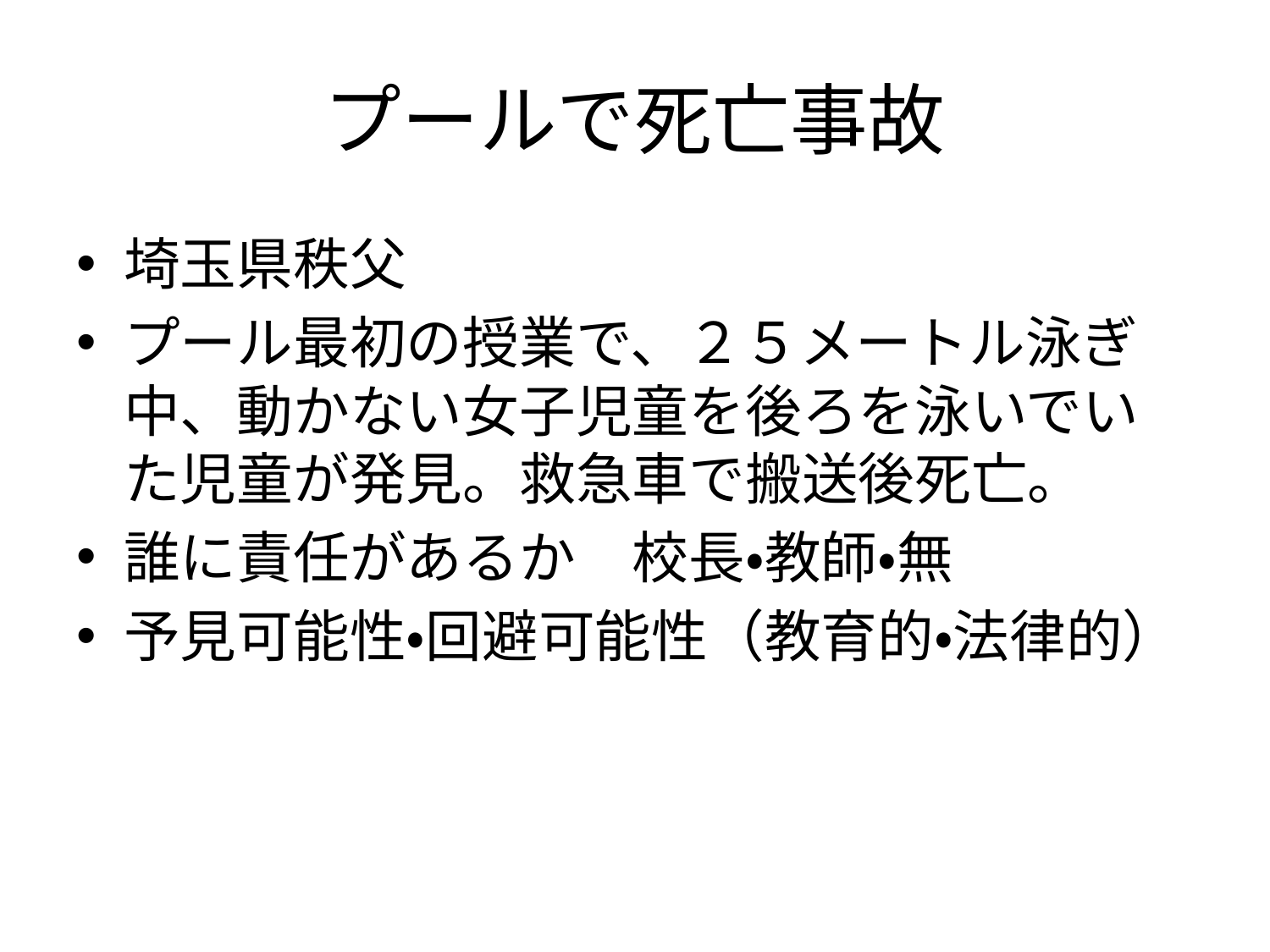

# プールで死亡事故
埼玉県秩父
プール最初の授業で、２５メートル泳ぎ中、動かない女子児童を後ろを泳いでいた児童が発見。救急車で搬送後死亡。
誰に責任があるか　校長・教師・無
予見可能性・回避可能性（教育的・法律的）